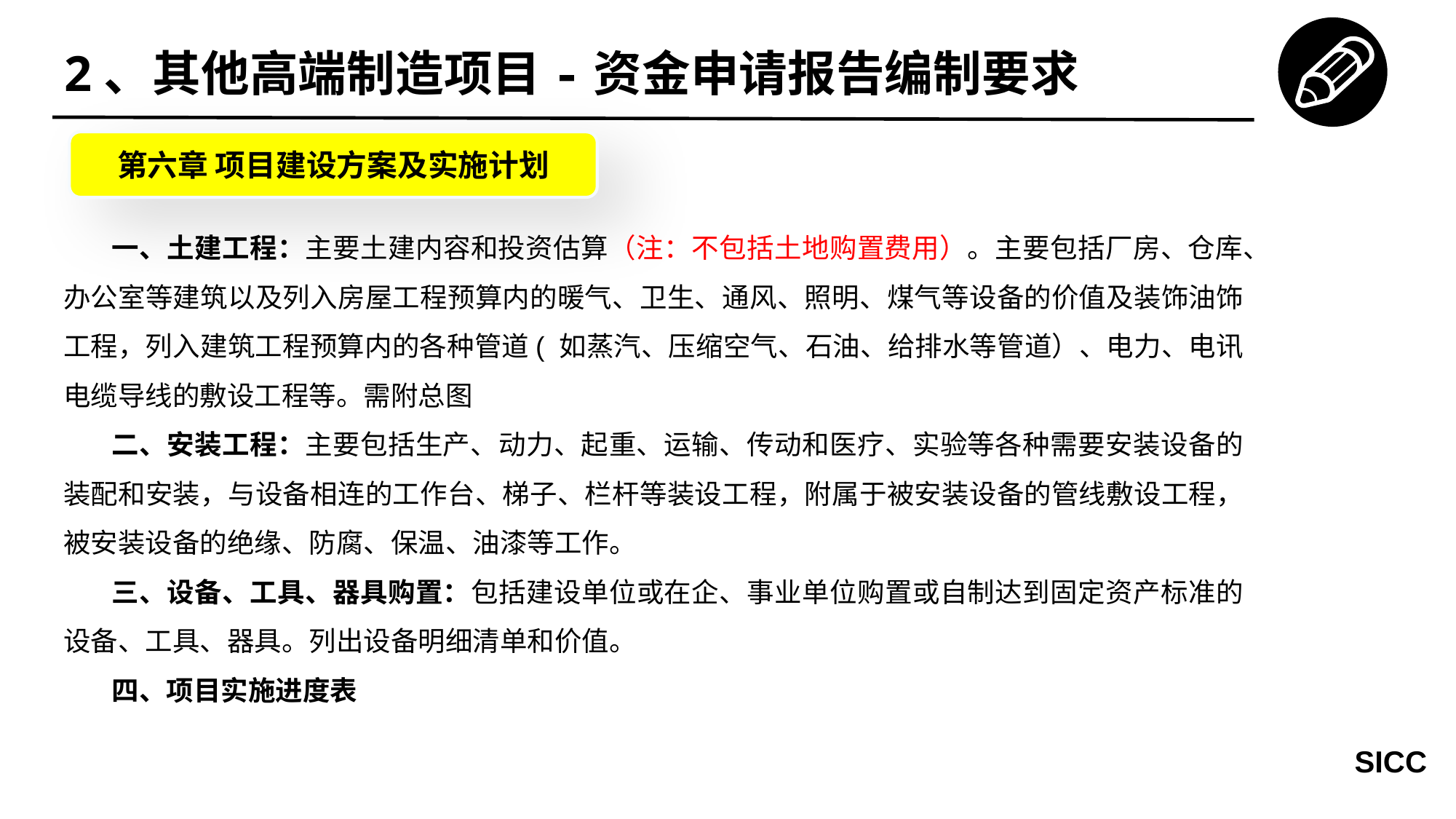

2、其他高端制造项目-资金申请报告编制要求
第六章 项目建设方案及实施计划
一、土建工程：主要土建内容和投资估算（注：不包括土地购置费用）。主要包括厂房、仓库、办公室等建筑以及列入房屋工程预算内的暖气、卫生、通风、照明、煤气等设备的价值及装饰油饰工程，列入建筑工程预算内的各种管道( 如蒸汽、压缩空气、石油、给排水等管道）、电力、电讯电缆导线的敷设工程等。需附总图
二、安装工程：主要包括生产、动力、起重、运输、传动和医疗、实验等各种需要安装设备的装配和安装，与设备相连的工作台、梯子、栏杆等装设工程，附属于被安装设备的管线敷设工程，被安装设备的绝缘、防腐、保温、油漆等工作。
三、设备、工具、器具购置：包括建设单位或在企、事业单位购置或自制达到固定资产标准的设备、工具、器具。列出设备明细清单和价值。
四、项目实施进度表